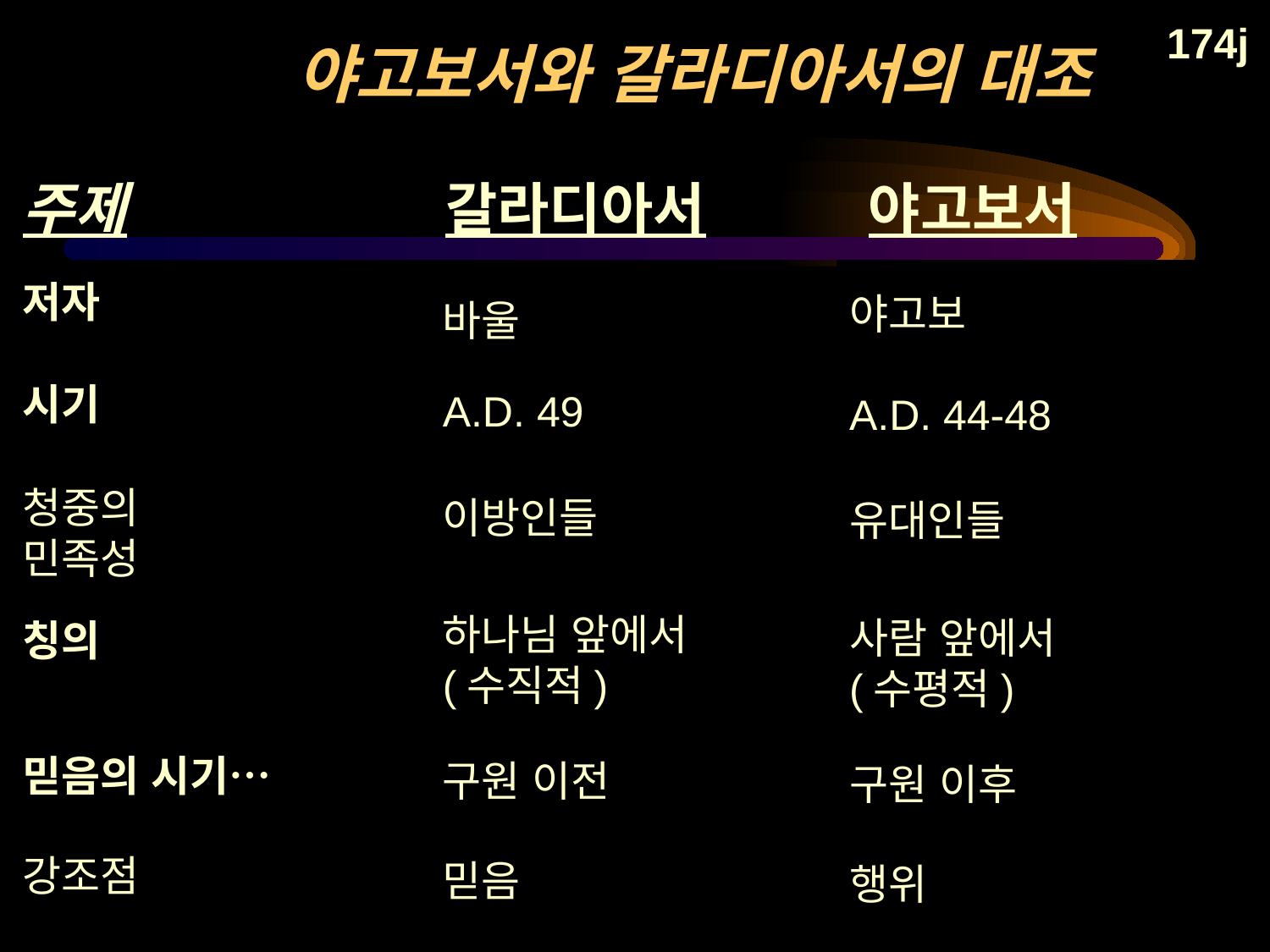

174j
# 야고보서와 갈라디아서의 대조

주제

갈라디아서

야고보서

저자

시기

청중의
민족성

칭의

믿음의 시기…

강조점

야고보
바울

A.D. 49
A.D. 44-48
이방인들
유대인들
하나님 앞에서
(수직적)
사람 앞에서
(수평적)
구원 이전
구원 이후
믿음
행위